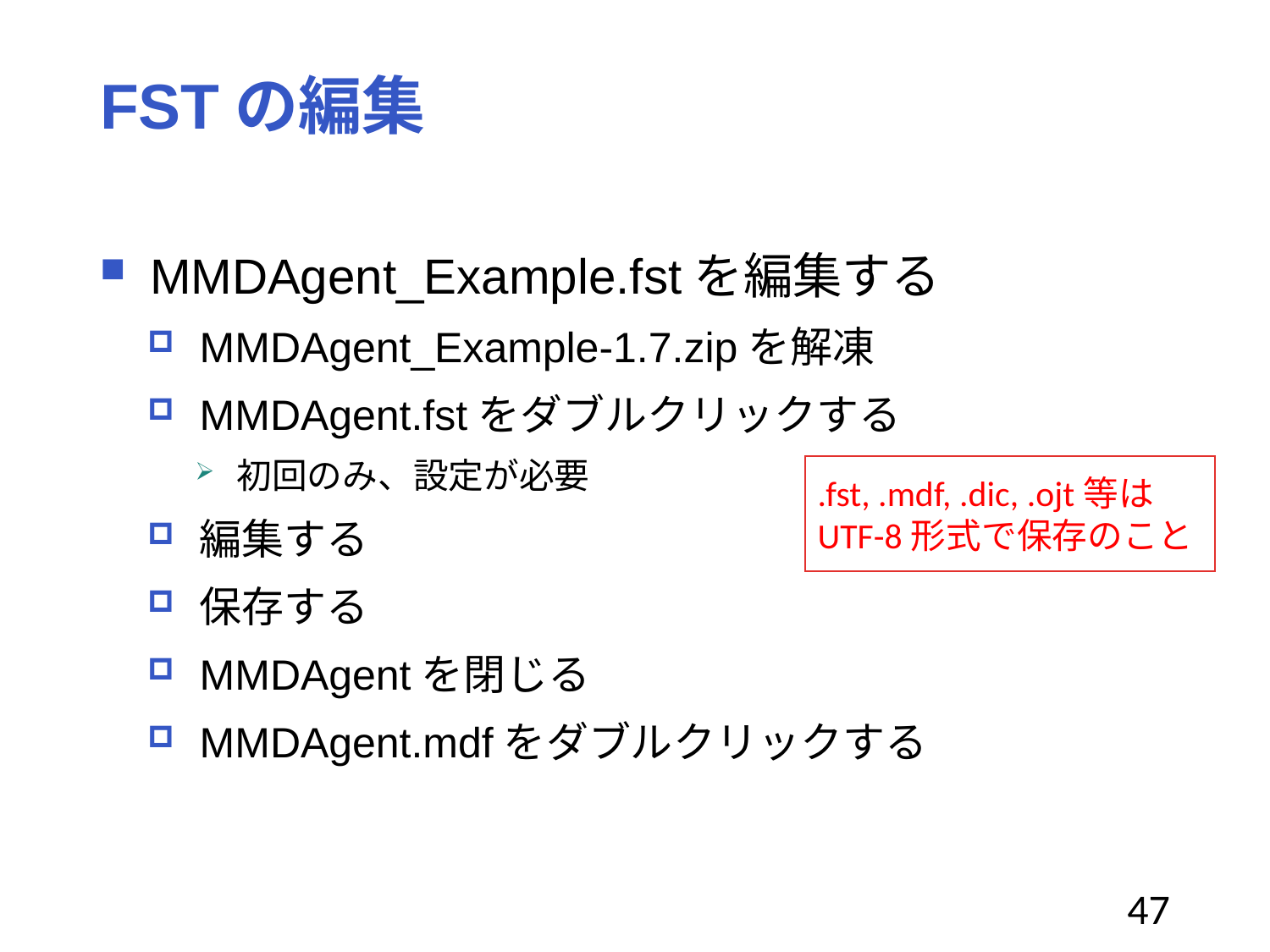

# FSTの編集
MMDAgent_Example.fstを編集する
MMDAgent_Example-1.7.zipを解凍
MMDAgent.fstをダブルクリックする
初回のみ、設定が必要
編集する
保存する
MMDAgentを閉じる
MMDAgent.mdfをダブルクリックする
.fst, .mdf, .dic, .ojt等は
UTF-8形式で保存のこと
47